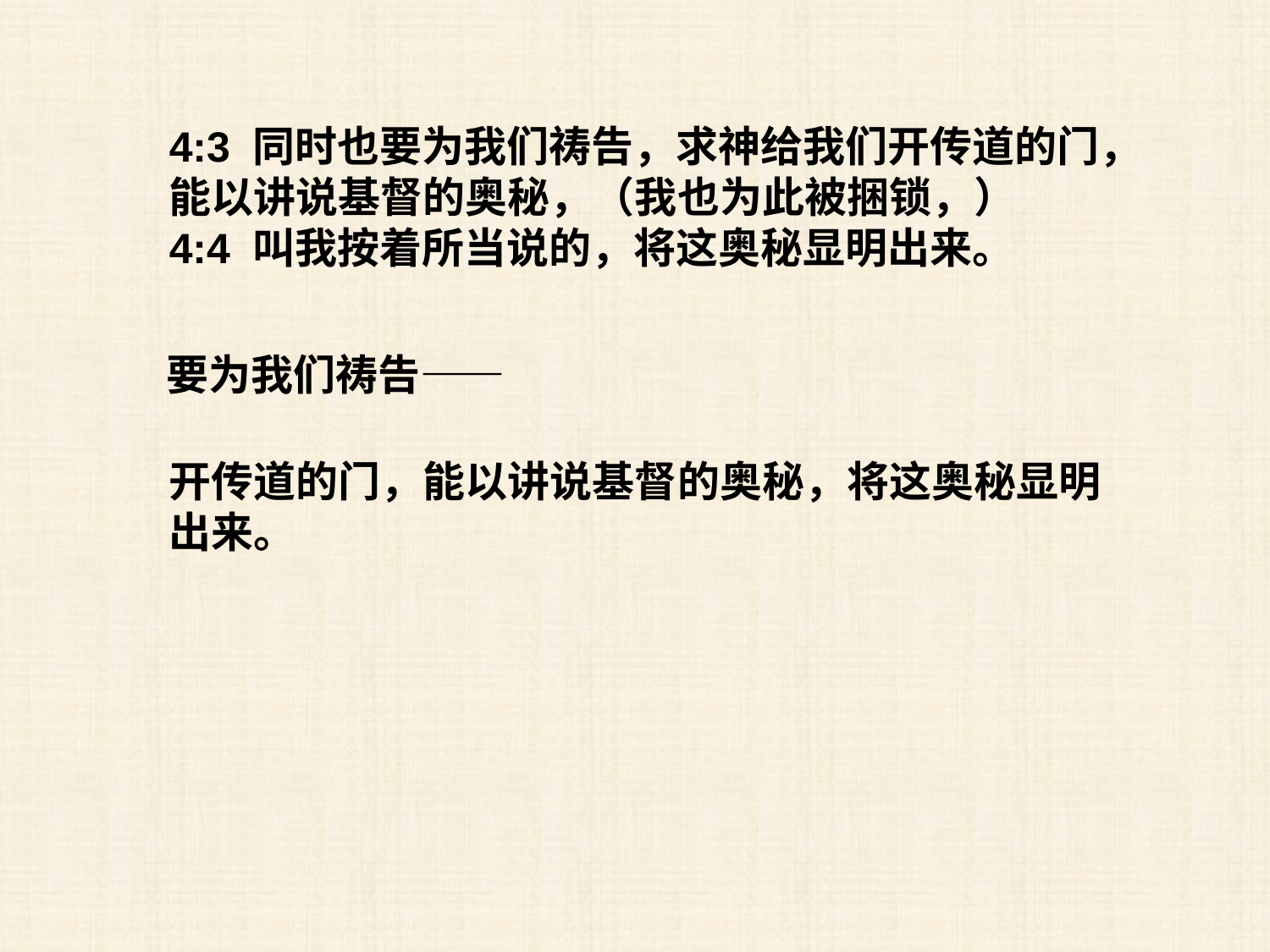

4:3 同时也要为我们祷告，求神给我们开传道的门，能以讲说基督的奥秘，（我也为此被捆锁，）
4:4 叫我按着所当说的，将这奥秘显明出来。
要为我们祷告——
开传道的门，能以讲说基督的奥秘，将这奥秘显明出来。